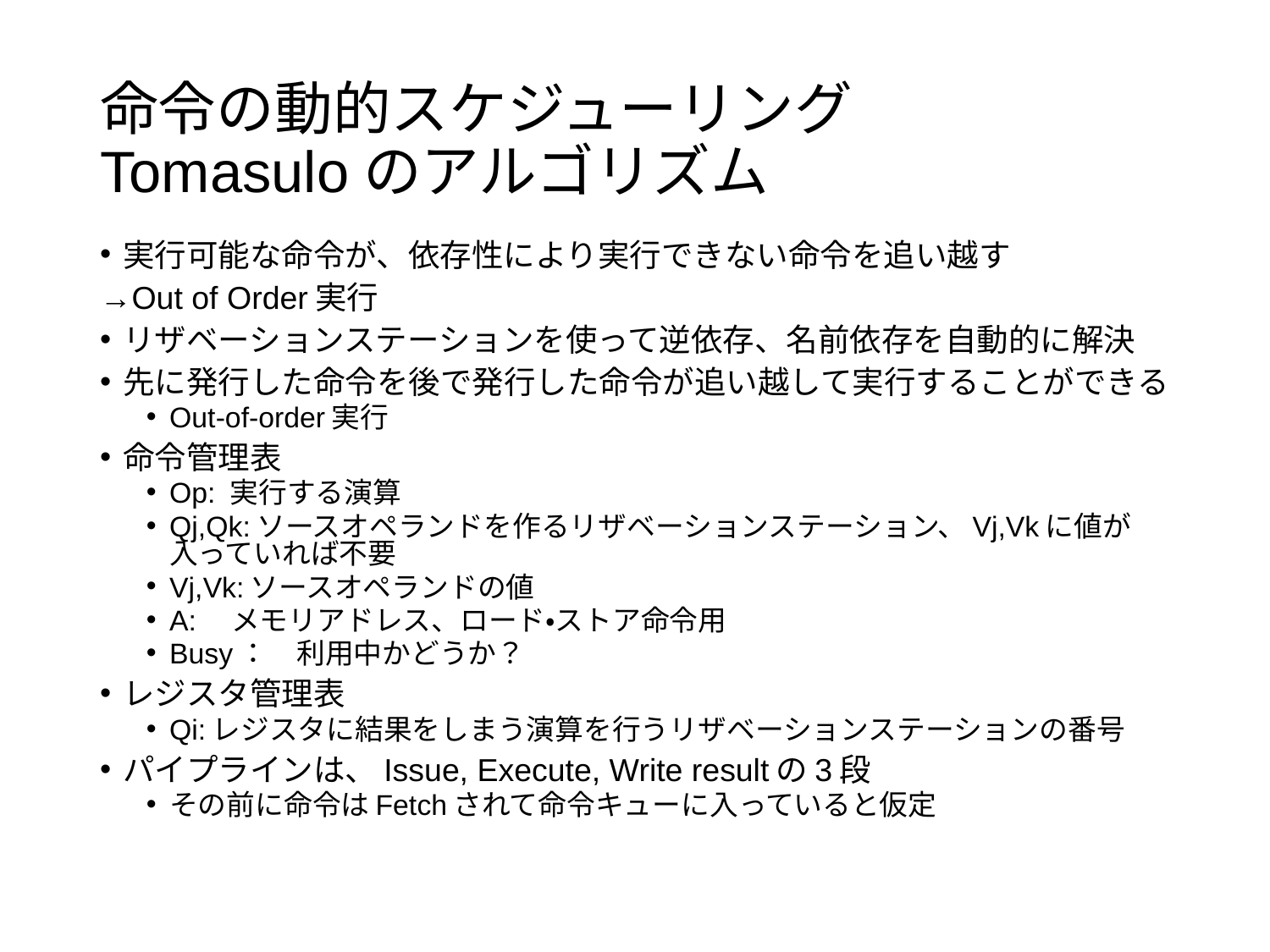

# 命令の動的スケジューリング Tomasuloのアルゴリズム
実行可能な命令が、依存性により実行できない命令を追い越す
→Out of Order実行
リザベーションステーションを使って逆依存、名前依存を自動的に解決
先に発行した命令を後で発行した命令が追い越して実行することができる
Out-of-order実行
命令管理表
Op: 実行する演算
Qj,Qk:ソースオペランドを作るリザベーションステーション、Vj,Vkに値が入っていれば不要
Vj,Vk:ソースオペランドの値
A:　メモリアドレス、ロード・ストア命令用
Busy：　利用中かどうか？
レジスタ管理表
Qi:レジスタに結果をしまう演算を行うリザベーションステーションの番号
パイプラインは、Issue, Execute, Write resultの3段
その前に命令はFetchされて命令キューに入っていると仮定